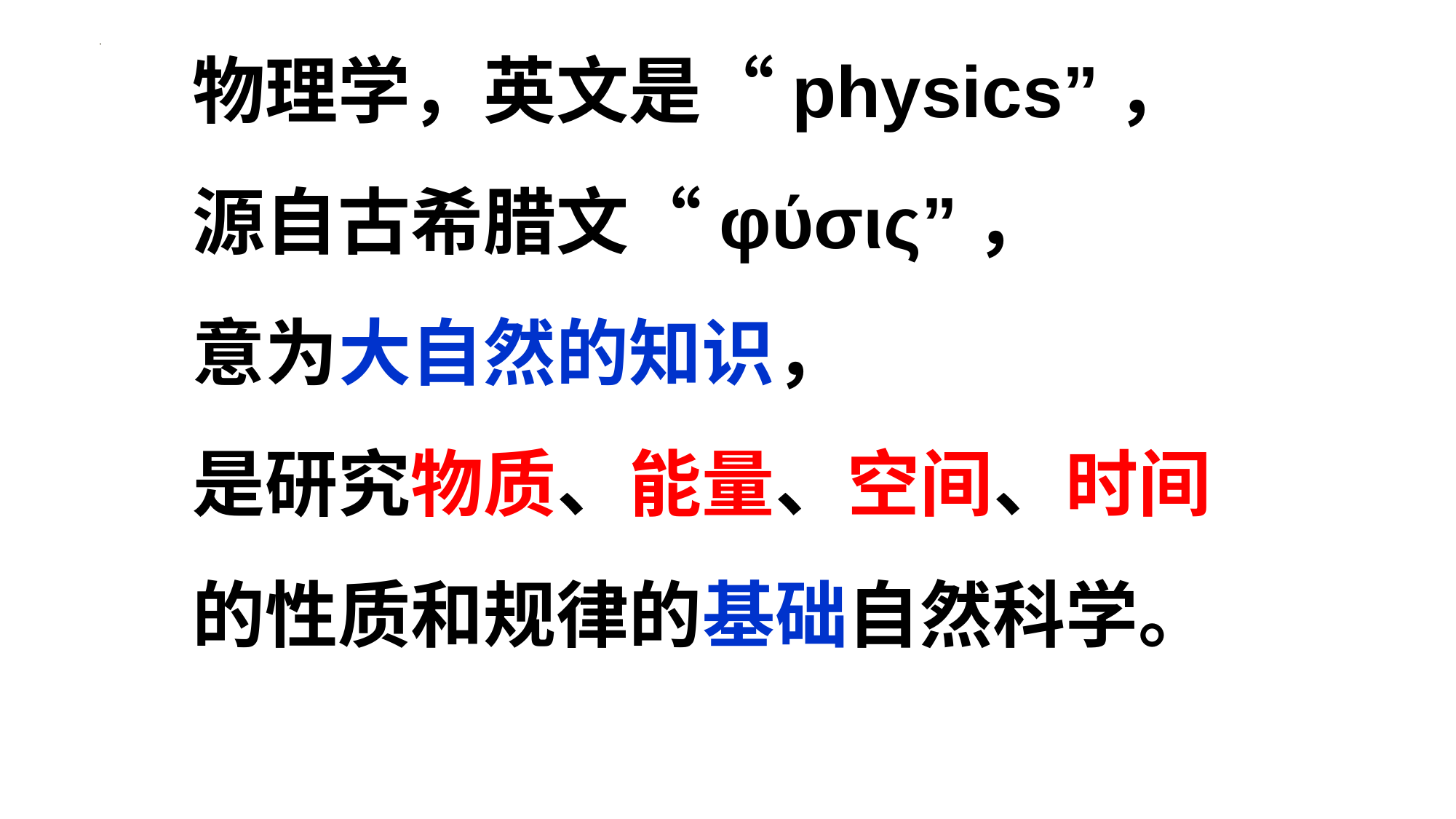

物理学，英文是“physics”，
源自古希腊文“φύσις”，
意为大自然的知识，
是研究物质、能量、空间、时间
的性质和规律的基础自然科学。